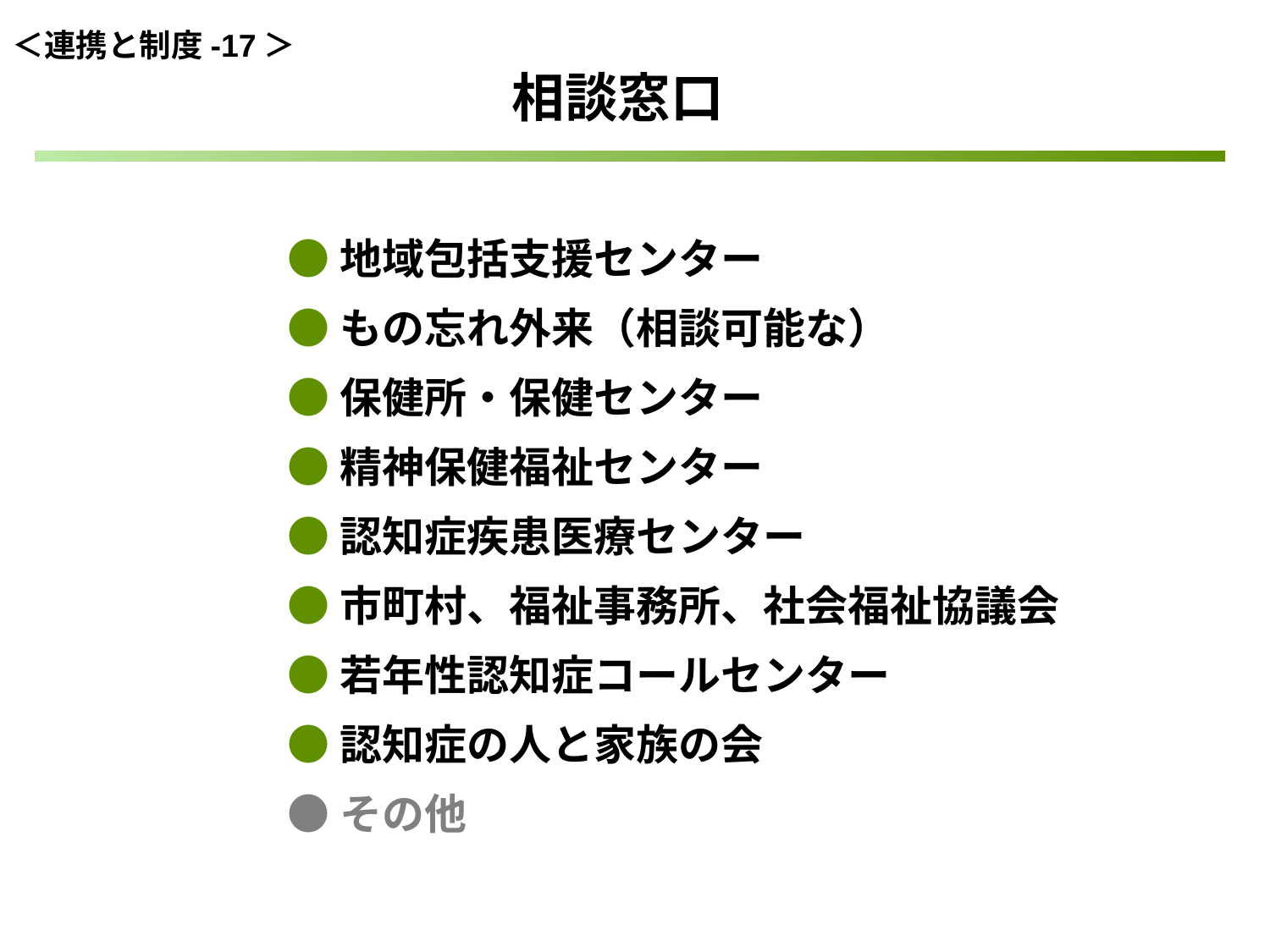

＜連携と制度-17＞
相談窓口

●地域包括支援センター
●もの忘れ外来（相談可能な）
●保健所・保健センター
●精神保健福祉センター
●認知症疾患医療センター
●市町村、福祉事務所、社会福祉協議会
●若年性認知症コールセンター
●認知症の人と家族の会
●その他